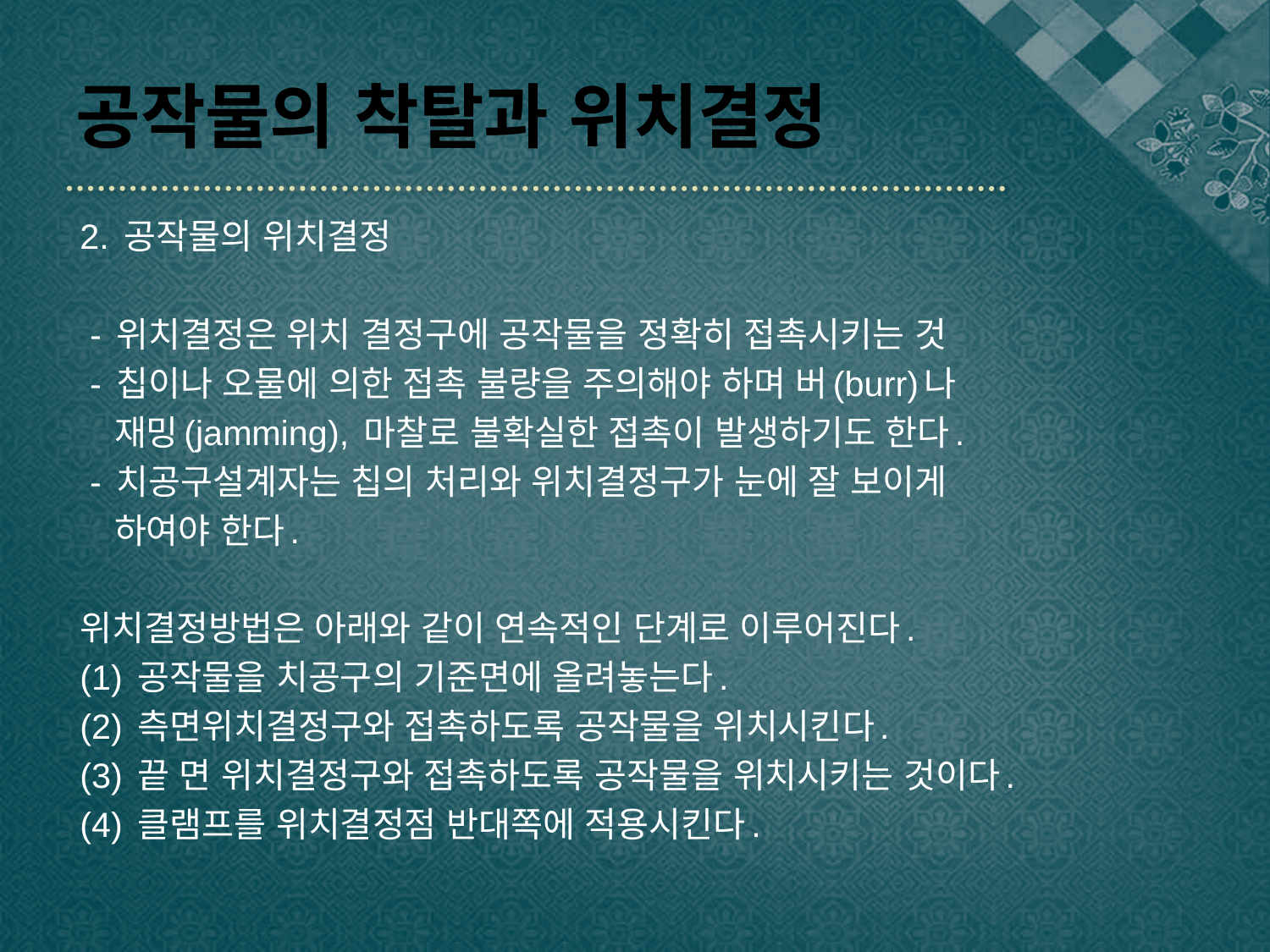

# 공작물의 착탈과 위치결정
2. 공작물의 위치결정

 - 위치결정은 위치 결정구에 공작물을 정확히 접촉시키는 것
 - 칩이나 오물에 의한 접촉 불량을 주의해야 하며 버(burr)나
   재밍(jamming), 마찰로 불확실한 접촉이 발생하기도 한다.
 - 치공구설계자는 칩의 처리와 위치결정구가 눈에 잘 보이게
   하여야 한다.

위치결정방법은 아래와 같이 연속적인 단계로 이루어진다.
(1) 공작물을 치공구의 기준면에 올려놓는다.
(2) 측면위치결정구와 접촉하도록 공작물을 위치시킨다.
(3) 끝 면 위치결정구와 접촉하도록 공작물을 위치시키는 것이다.
(4) 클램프를 위치결정점 반대쪽에 적용시킨다.